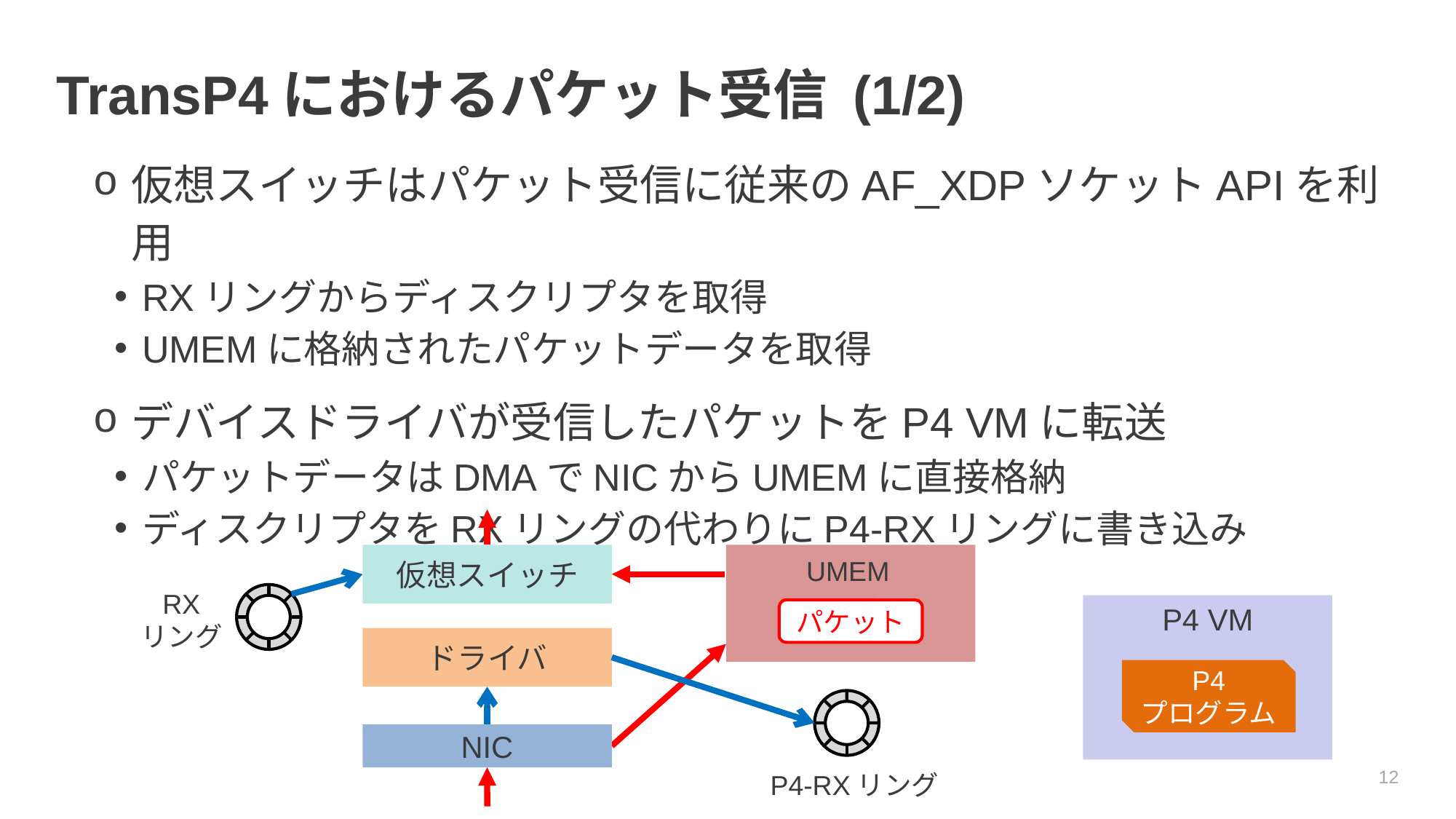

# TransP4におけるパケット受信 (1/2)
仮想スイッチはパケット受信に従来のAF_XDPソケットAPIを利用
RXリングからディスクリプタを取得
UMEMに格納されたパケットデータを取得
デバイスドライバが受信したパケットをP4 VMに転送
パケットデータはDMAでNICからUMEMに直接格納
ディスクリプタをRXリングの代わりにP4-RXリングに書き込み
仮想スイッチ

UMEM
RX
リング

P4 VM
P4
プログラム
パケット
ドライバ

NIC
12
 P4-RXリング